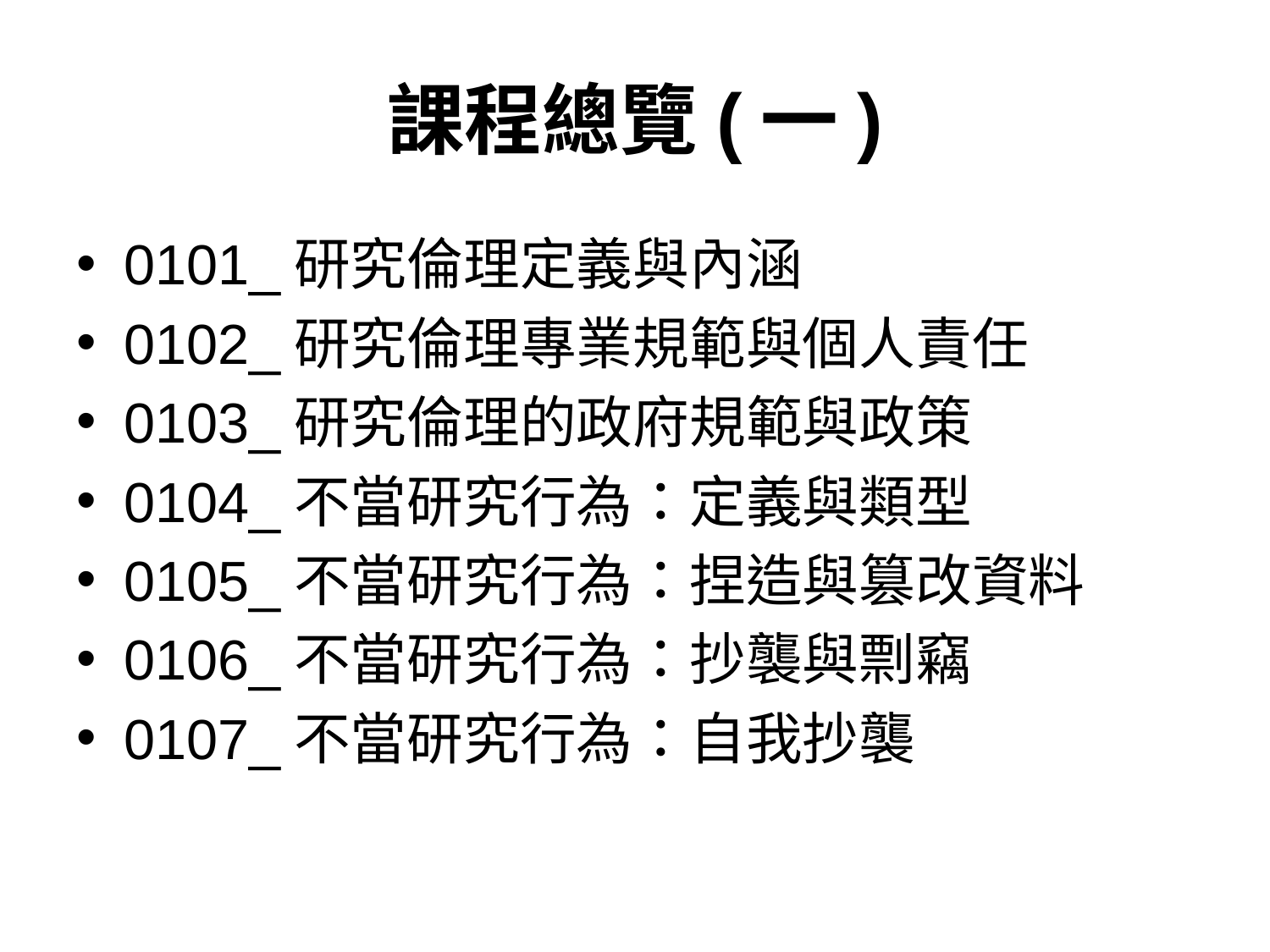

# 課程總覽(一)
0101_研究倫理定義與內涵
0102_研究倫理專業規範與個人責任
0103_研究倫理的政府規範與政策
0104_不當研究行為：定義與類型
0105_不當研究行為：捏造與篡改資料
0106_不當研究行為：抄襲與剽竊
0107_不當研究行為：自我抄襲